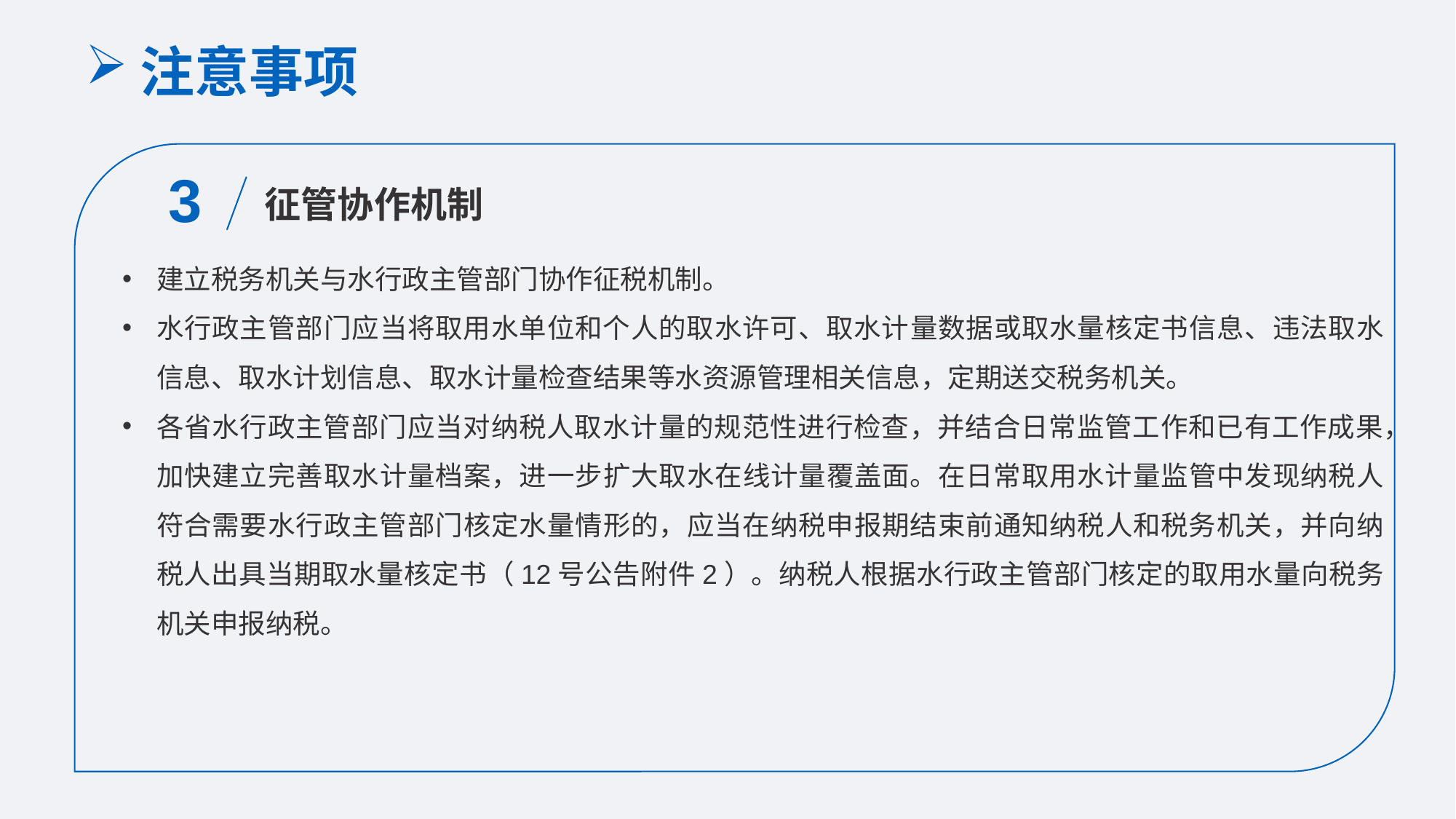

注意事项

3
征管协作机制
建立税务机关与水行政主管部门协作征税机制。
水行政主管部门应当将取用水单位和个人的取水许可、取水计量数据或取水量核定书信息、违法取水信息、取水计划信息、取水计量检查结果等水资源管理相关信息，定期送交税务机关。
各省水行政主管部门应当对纳税人取水计量的规范性进行检查，并结合日常监管工作和已有工作成果，加快建立完善取水计量档案，进一步扩大取水在线计量覆盖面。在日常取用水计量监管中发现纳税人符合需要水行政主管部门核定水量情形的，应当在纳税申报期结束前通知纳税人和税务机关，并向纳税人出具当期取水量核定书（12号公告附件2）。纳税人根据水行政主管部门核定的取用水量向税务机关申报纳税。